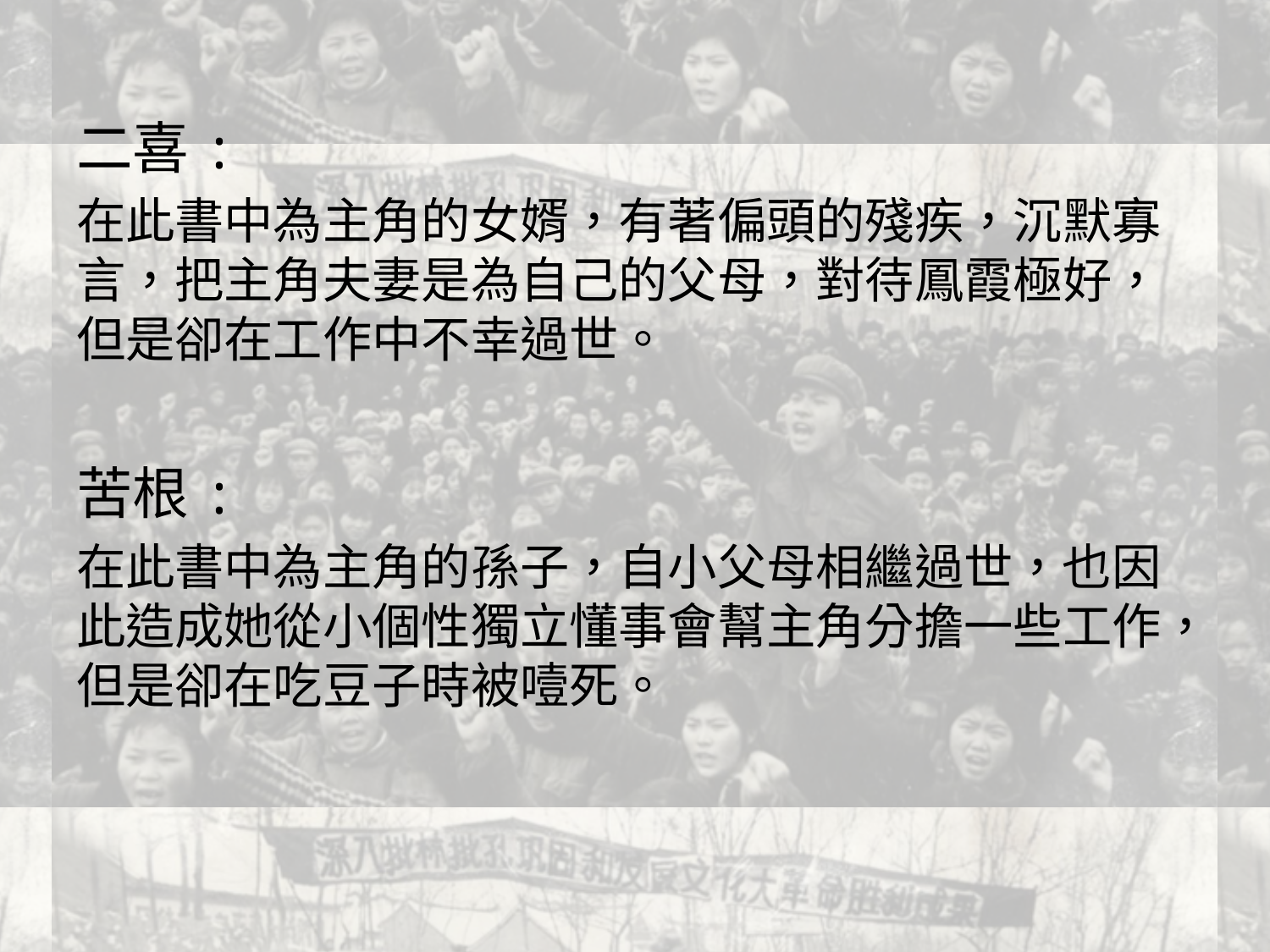

二喜:
在此書中為主角的女婿，有著偏頭的殘疾，沉默寡言，把主角夫妻是為自己的父母，對待鳳霞極好，但是卻在工作中不幸過世。

苦根:
在此書中為主角的孫子，自小父母相繼過世，也因此造成她從小個性獨立懂事會幫主角分擔一些工作，但是卻在吃豆子時被噎死。